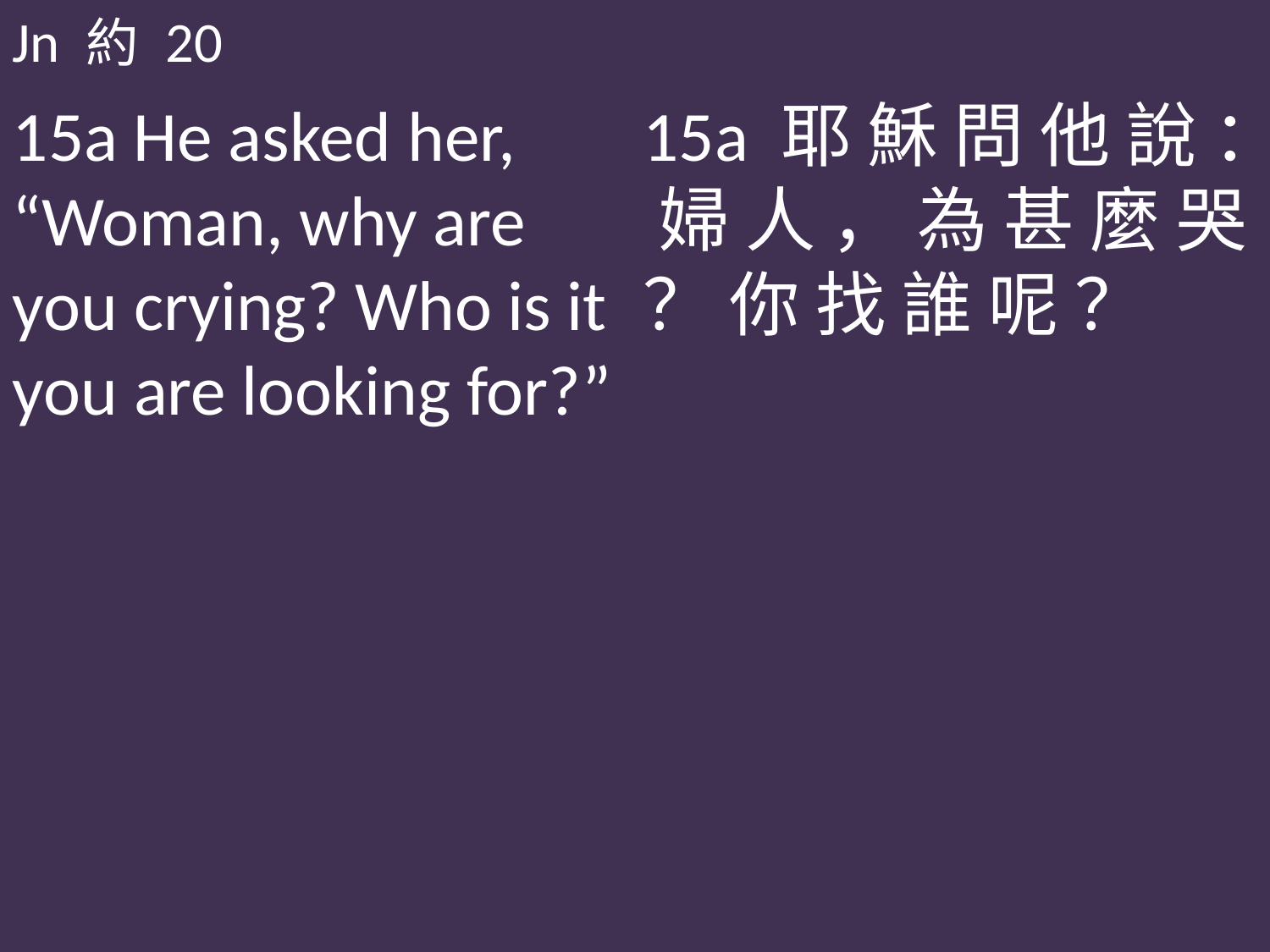

Jn 約 20
15a He asked her, “Woman, why are you crying? Who is it you are looking for?”
15a 耶 穌 問 他 說 ： 婦 人 ， 為 甚 麼 哭 ？ 你 找 誰 呢 ？